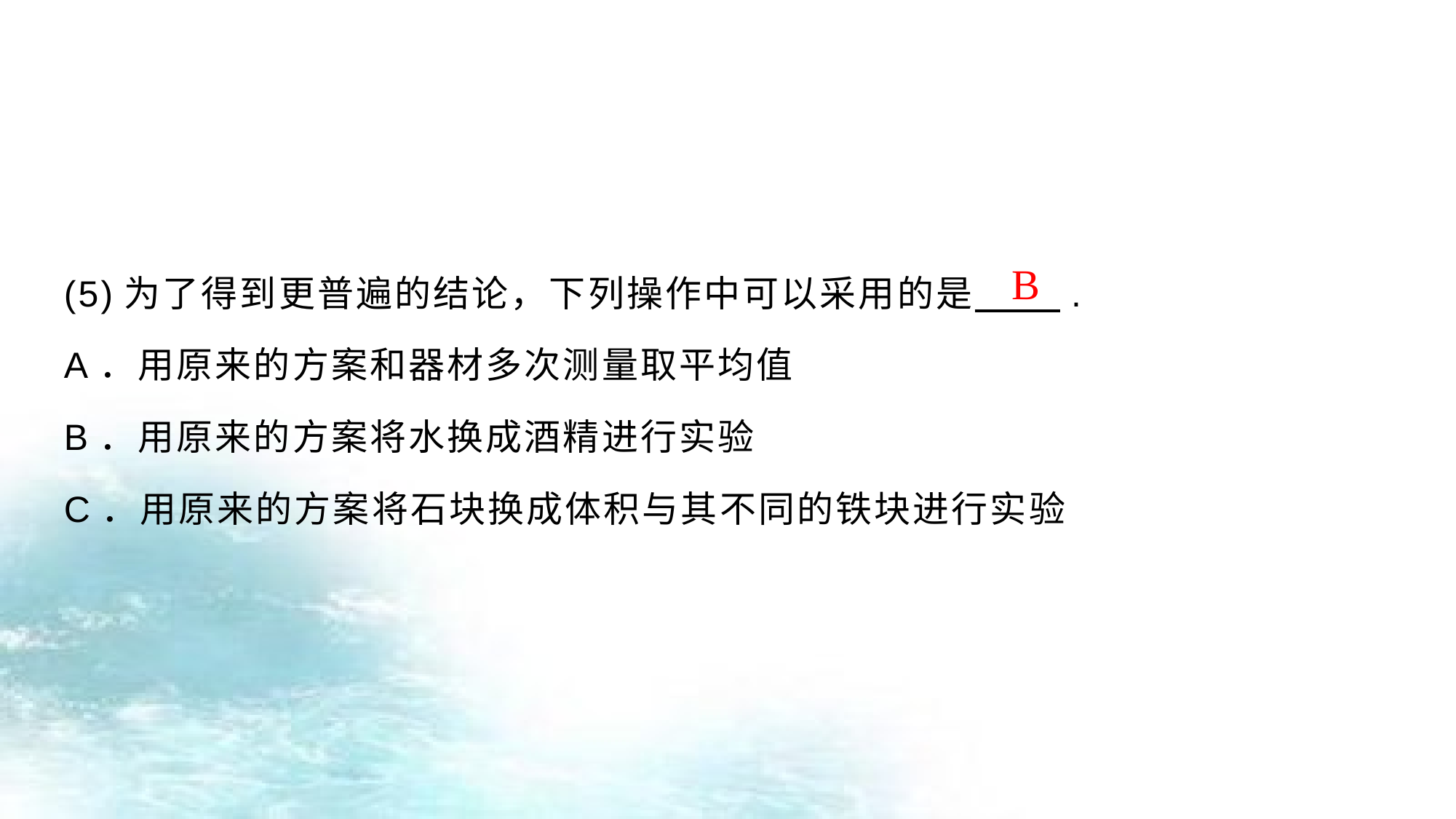

(5)为了得到更普遍的结论，下列操作中可以采用的是　 　.
A．用原来的方案和器材多次测量取平均值
B．用原来的方案将水换成酒精进行实验
C．用原来的方案将石块换成体积与其不同的铁块进行实验
B